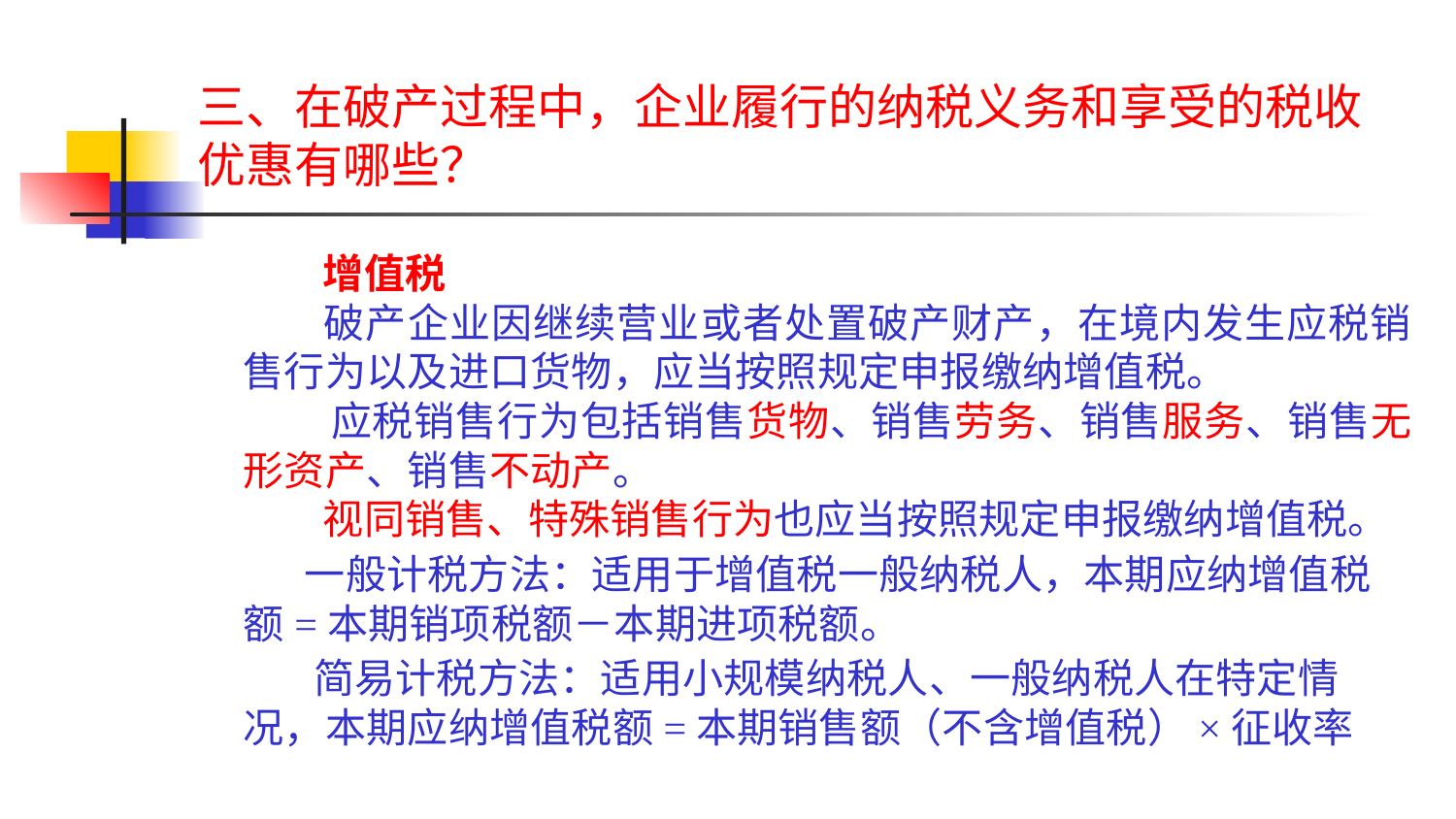

# 三、在破产过程中，企业履行的纳税义务和享受的税收优惠有哪些？
            增值税
           破产企业因继续营业或者处置破产财产，在境内发生应税销售行为以及进口货物，应当按照规定申报缴纳增值税。
            应税销售行为包括销售货物、销售劳务、销售服务、销售无形资产、销售不动产。
            视同销售、特殊销售行为也应当按照规定申报缴纳增值税。
          一般计税方法：适用于增值税一般纳税人，本期应纳增值税额=本期销项税额－本期进项税额。
           简易计税方法：适用小规模纳税人、一般纳税人在特定情况，本期应纳增值税额=本期销售额（不含增值税）×征收率